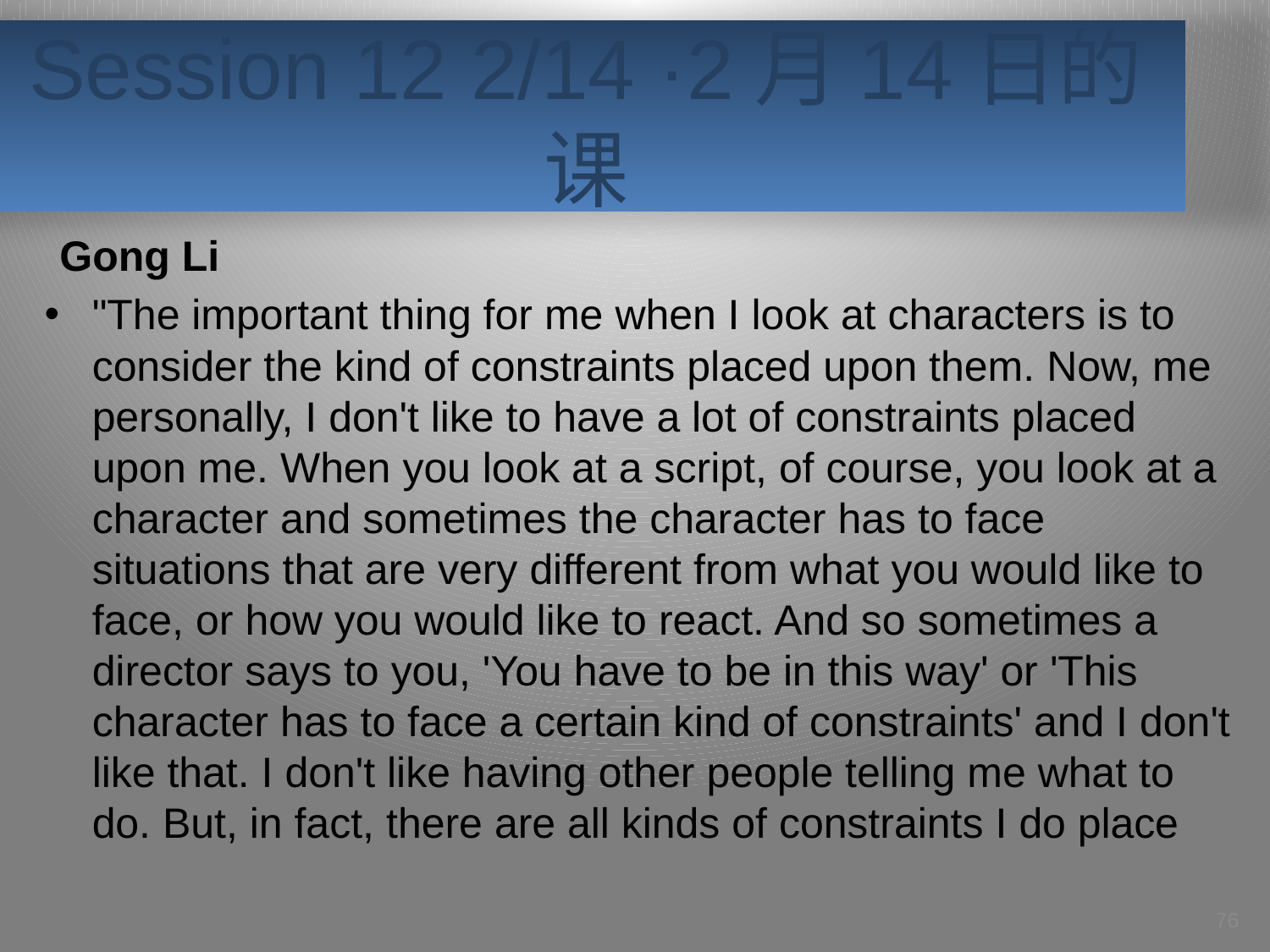

# Session 12 2/14 ·2月14日的课
Gong Li
"The important thing for me when I look at characters is to consider the kind of constraints placed upon them. Now, me personally, I don't like to have a lot of constraints placed upon me. When you look at a script, of course, you look at a character and sometimes the character has to face situations that are very different from what you would like to face, or how you would like to react. And so sometimes a director says to you, 'You have to be in this way' or 'This character has to face a certain kind of constraints' and I don't like that. I don't like having other people telling me what to do. But, in fact, there are all kinds of constraints I do place
76